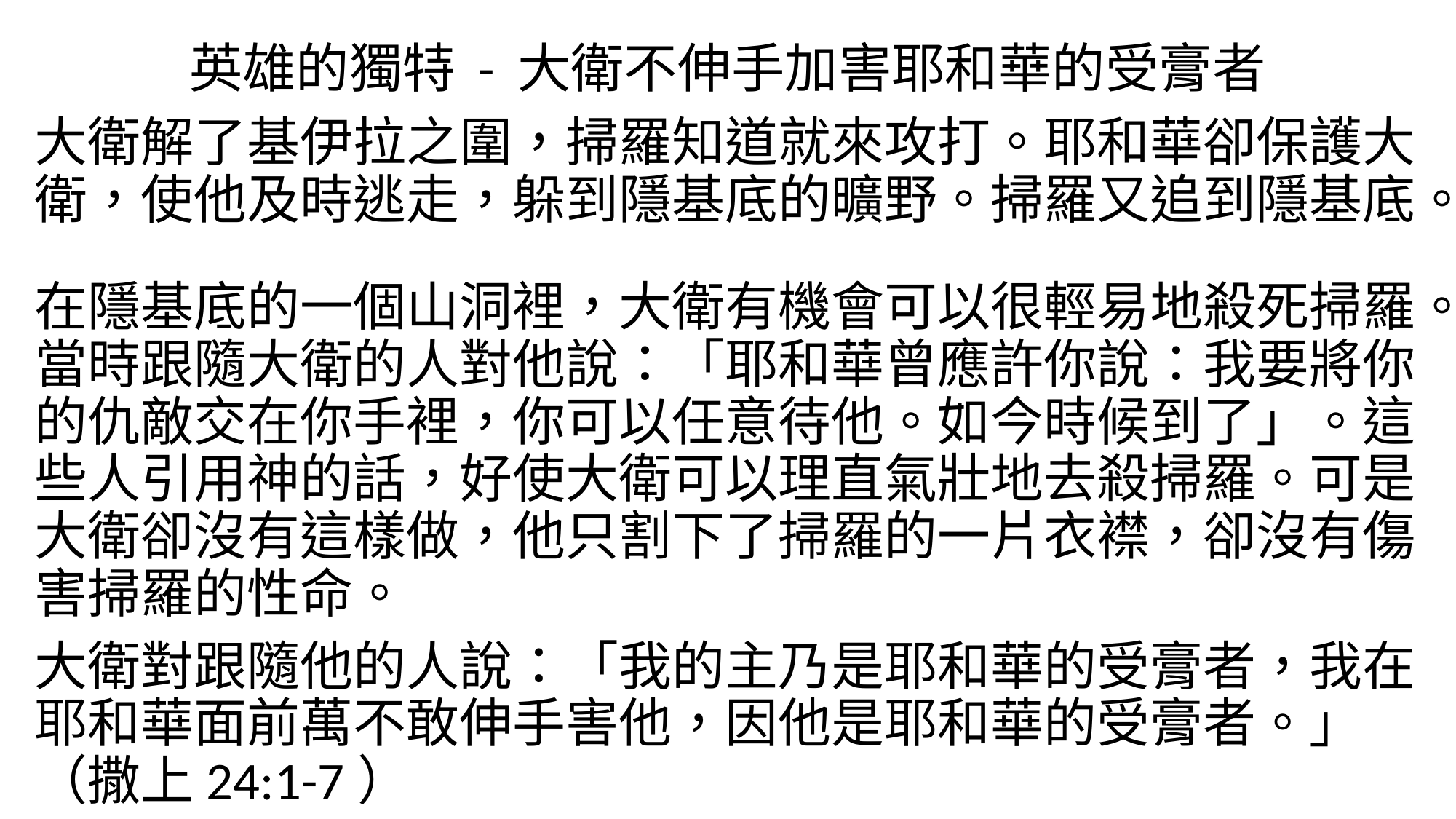

# 英雄的獨特 - 大衛不伸手加害耶和華的受膏者
大衛解了基伊拉之圍，掃羅知道就來攻打。耶和華卻保護大衛，使他及時逃走，躲到隱基底的曠野。掃羅又追到隱基底。

在隱基底的一個山洞裡，大衛有機會可以很輕易地殺死掃羅。當時跟隨大衛的人對他說：「耶和華曾應許你說：我要將你的仇敵交在你手裡，你可以任意待他。如今時候到了」。這些人引用神的話，好使大衛可以理直氣壯地去殺掃羅。可是大衛卻沒有這樣做，他只割下了掃羅的一片衣襟，卻沒有傷害掃羅的性命。
大衛對跟隨他的人說：「我的主乃是耶和華的受膏者，我在耶和華面前萬不敢伸手害他，因他是耶和華的受膏者。」（撒上24:1-7）